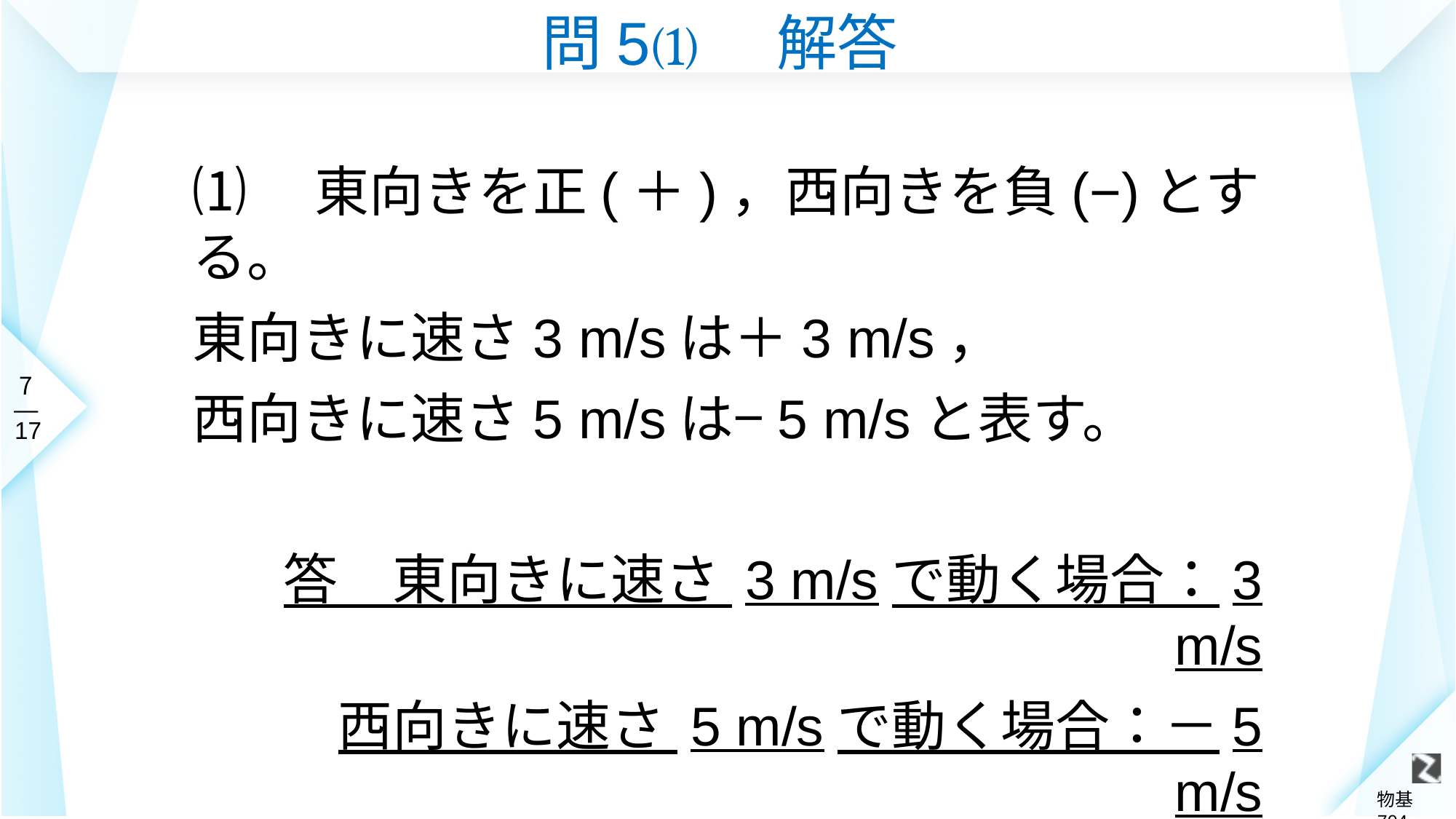

# 問5⑴　解答

⑴　東向きを正(＋)，西向きを負(−)とする。
東向きに速さ3 m/sは＋3 m/s，
西向きに速さ5 m/sは−5 m/sと表す。

答　東向きに速さ 3 m/sで動く場合：3 m/s
	西向きに速さ 5 m/sで動く場合：－5 m/s